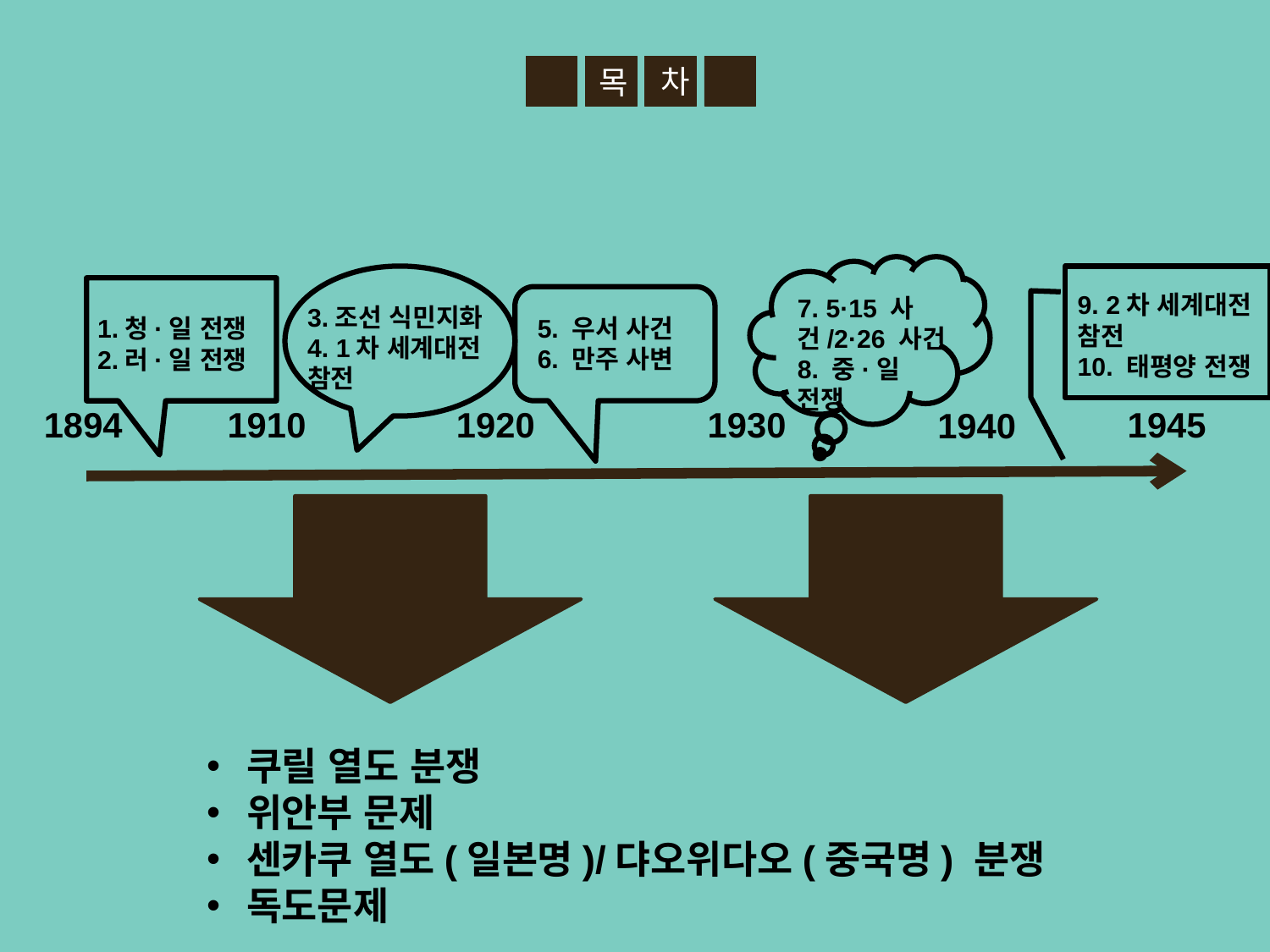

차

목

9. 2차 세계대전 참전
10. 태평양 전쟁
7. 5·15 사건/2·26 사건
8. 중·일 전쟁

3.조선 식민지화
4. 1차 세계대전 참전
5. 우서 사건
6. 만주 사변
1.청·일 전쟁
2.러·일 전쟁
1894
1910
1920
1930
1945
1940

쿠릴 열도 분쟁
위안부 문제
센카쿠 열도(일본명)/댜오위다오(중국명) 분쟁
독도문제